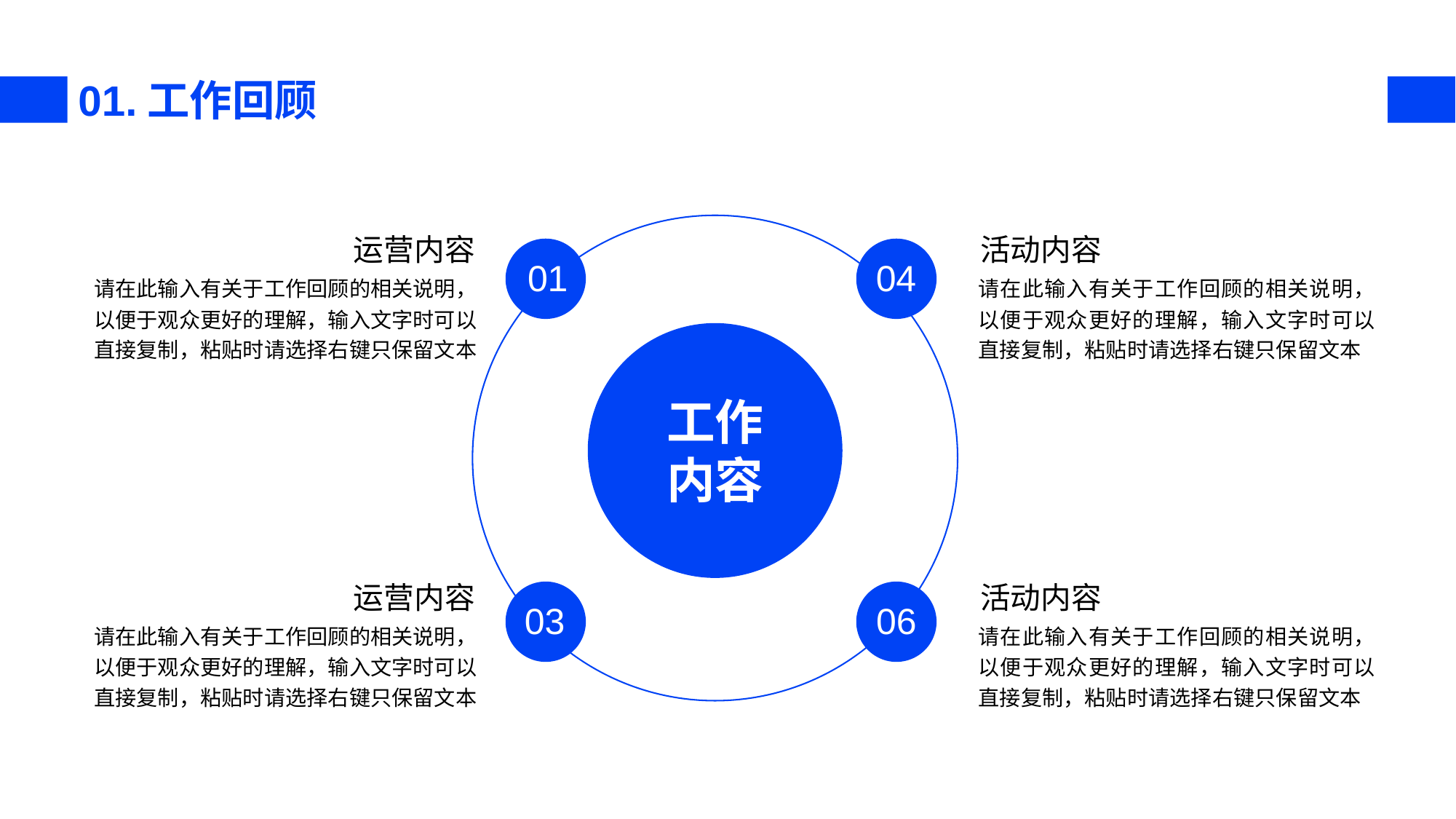

01.工作回顾

运营内容
活动内容

01
04
请在此输入有关于工作回顾的相关说明，以便于观众更好的理解，输入文字时可以直接复制，粘贴时请选择右键只保留文本
请在此输入有关于工作回顾的相关说明，以便于观众更好的理解，输入文字时可以直接复制，粘贴时请选择右键只保留文本

工作
内容
运营内容
活动内容

03
06
请在此输入有关于工作回顾的相关说明，以便于观众更好的理解，输入文字时可以直接复制，粘贴时请选择右键只保留文本
请在此输入有关于工作回顾的相关说明，以便于观众更好的理解，输入文字时可以直接复制，粘贴时请选择右键只保留文本